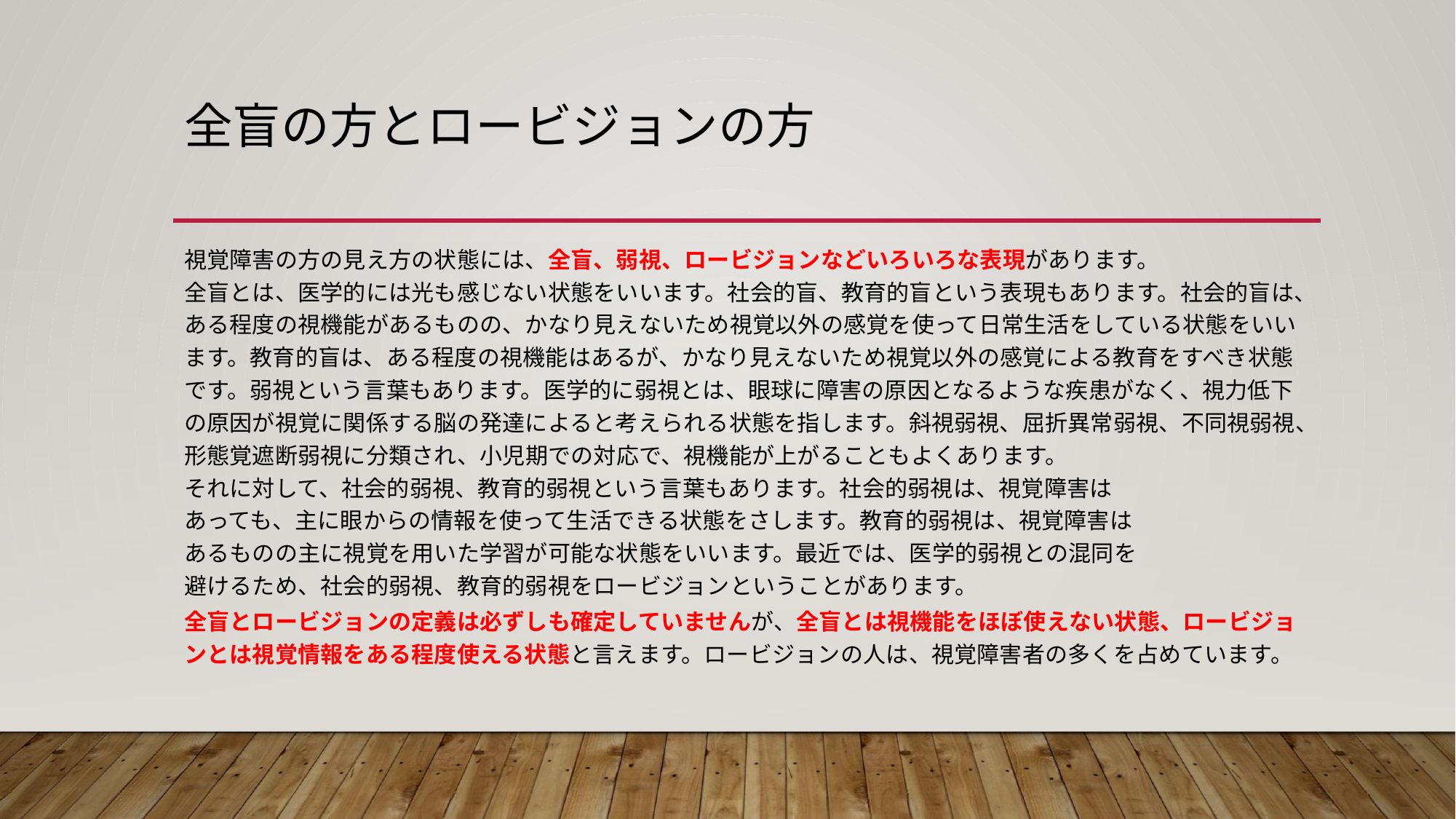

# 全盲の方とロービジョンの方
視覚障害の方の見え方の状態には、全盲、弱視、ロービジョンなどいろいろな表現があります。
全盲とは、医学的には光も感じない状態をいいます。社会的盲、教育的盲という表現もあります。社会的盲は、ある程度の視機能があるものの、かなり見えないため視覚以外の感覚を使って日常生活をしている状態をいいます。教育的盲は、ある程度の視機能はあるが、かなり見えないため視覚以外の感覚による教育をすべき状態です。弱視という言葉もあります。医学的に弱視とは、眼球に障害の原因となるような疾患がなく、視力低下の原因が視覚に関係する脳の発達によると考えられる状態を指します。斜視弱視、屈折異常弱視、不同視弱視、形態覚遮断弱視に分類され、小児期での対応で、視機能が上がることもよくあります。
それに対して、社会的弱視、教育的弱視という言葉もあります。社会的弱視は、視覚障害は
あっても、主に眼からの情報を使って生活できる状態をさします。教育的弱視は、視覚障害は
あるものの主に視覚を用いた学習が可能な状態をいいます。最近では、医学的弱視との混同を
避けるため、社会的弱視、教育的弱視をロービジョンということがあります。
全盲とロービジョンの定義は必ずしも確定していませんが、全盲とは視機能をほぼ使えない状態、ロービジョンとは視覚情報をある程度使える状態と言えます。ロービジョンの人は、視覚障害者の多くを占めています。